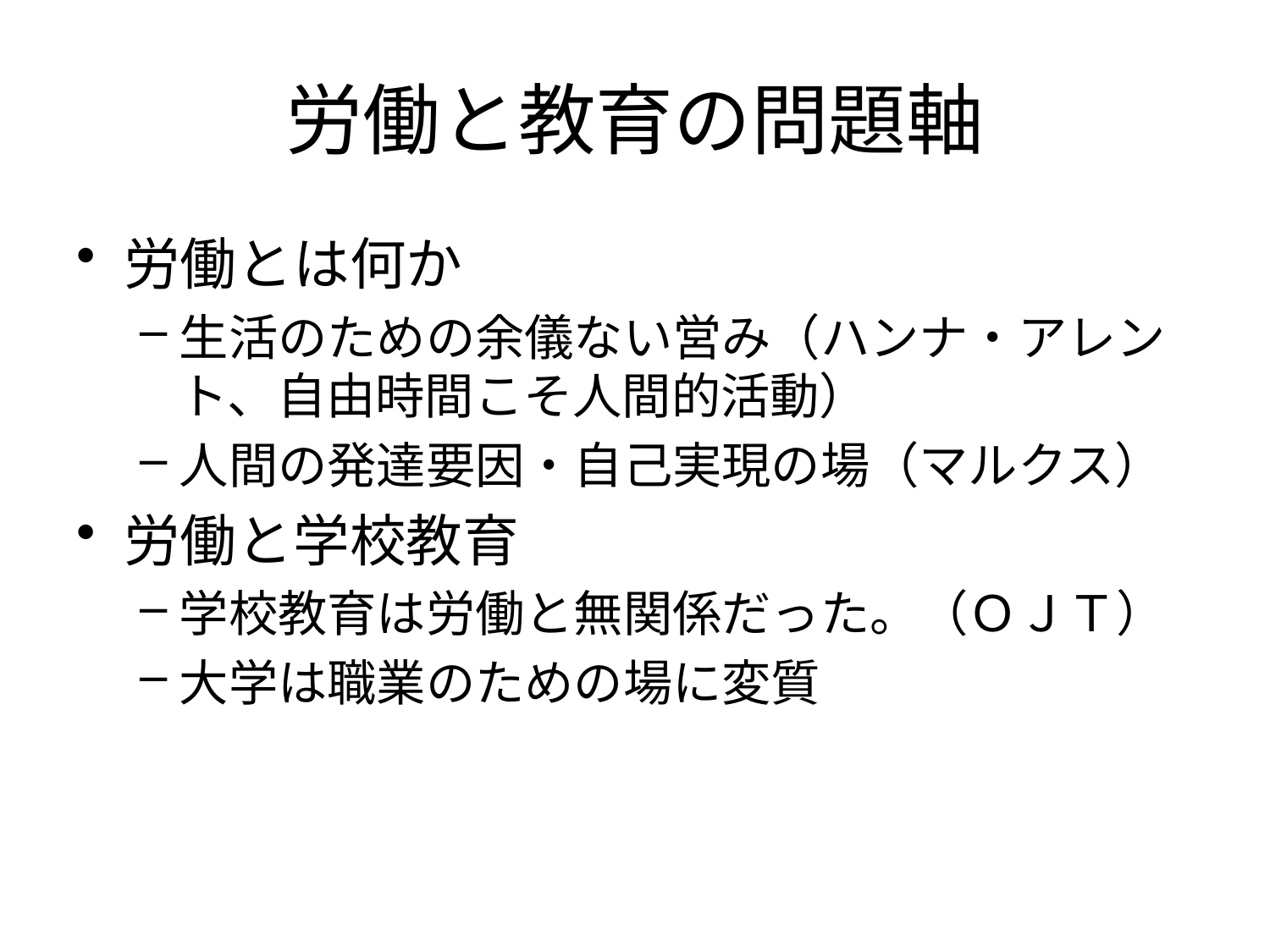

# 労働と教育の問題軸
労働とは何か
生活のための余儀ない営み（ハンナ・アレント、自由時間こそ人間的活動）
人間の発達要因・自己実現の場（マルクス）
労働と学校教育
学校教育は労働と無関係だった。（ＯＪＴ）
大学は職業のための場に変質